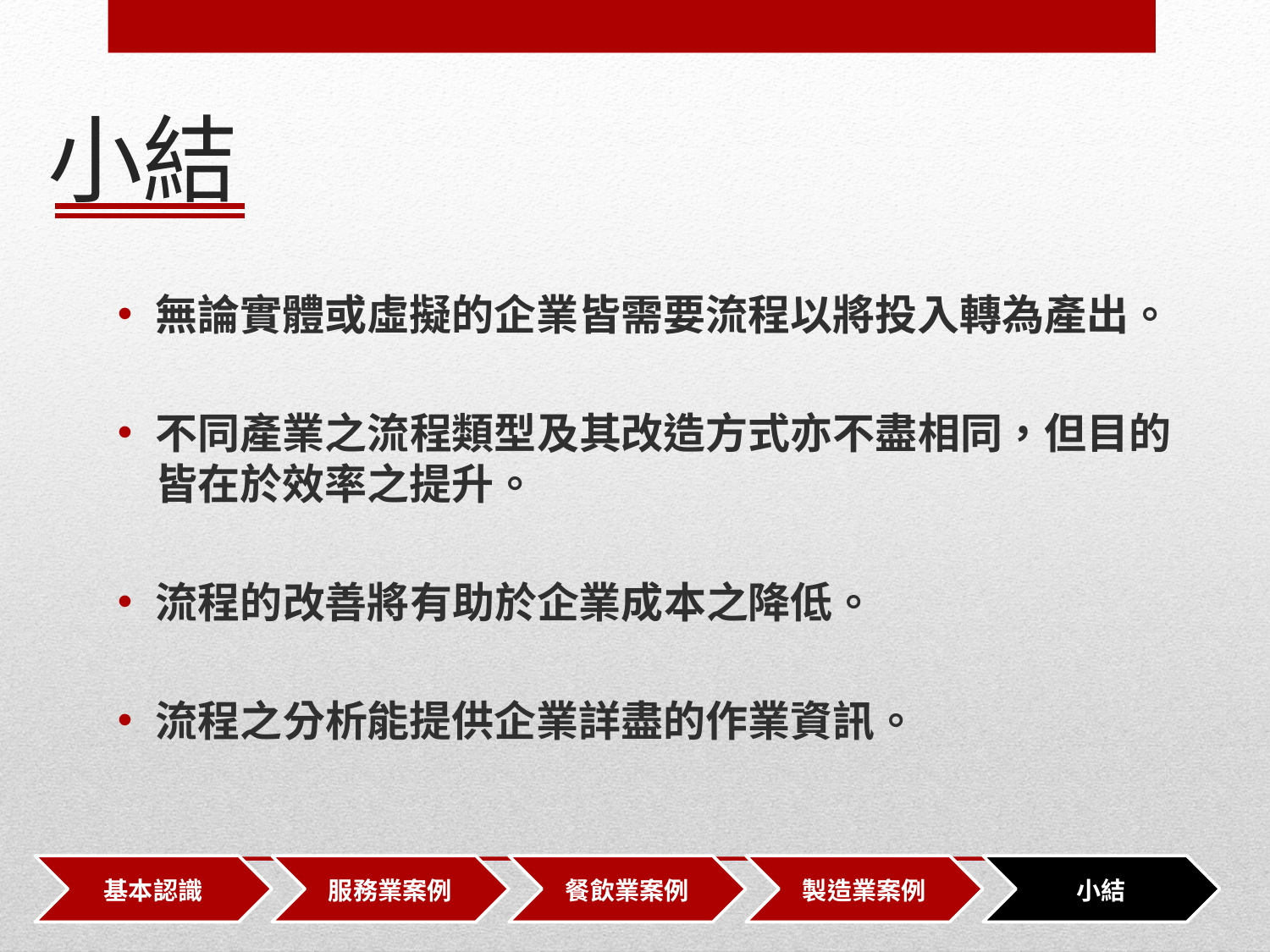

# 小結
無論實體或虛擬的企業皆需要流程以將投入轉為產出。

不同產業之流程類型及其改造方式亦不盡相同，但目的皆在於效率之提升。

流程的改善將有助於企業成本之降低。

流程之分析能提供企業詳盡的作業資訊。

基本認識
服務業案例
餐飲業案例
製造業案例
小結